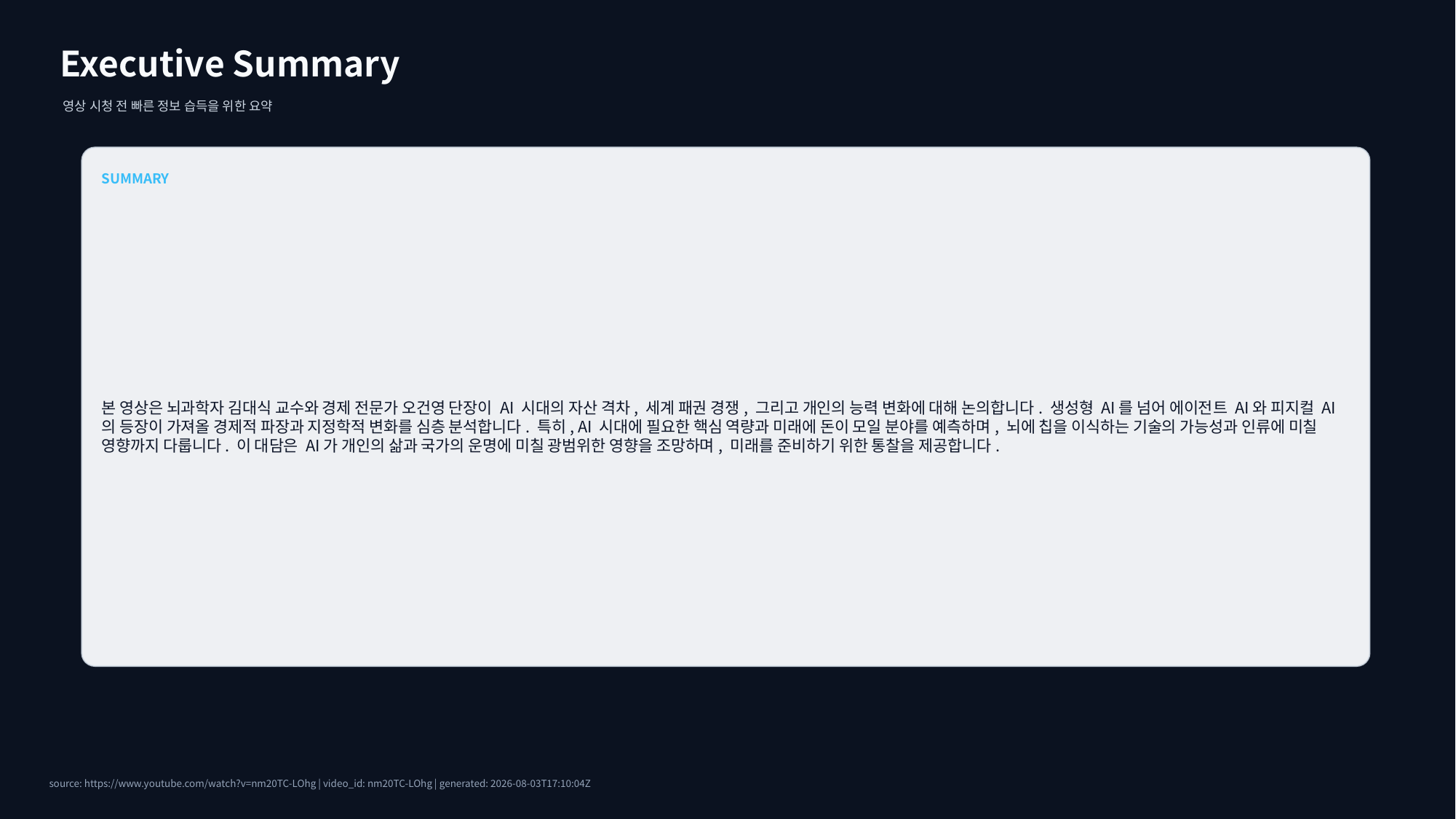

Executive Summary
영상 시청 전 빠른 정보 습득을 위한 요약

SUMMARY
본 영상은 뇌과학자 김대식 교수와 경제 전문가 오건영 단장이 AI 시대의 자산 격차, 세계 패권 경쟁, 그리고 개인의 능력 변화에 대해 논의합니다. 생성형 AI를 넘어 에이전트 AI와 피지컬 AI의 등장이 가져올 경제적 파장과 지정학적 변화를 심층 분석합니다. 특히, AI 시대에 필요한 핵심 역량과 미래에 돈이 모일 분야를 예측하며, 뇌에 칩을 이식하는 기술의 가능성과 인류에 미칠 영향까지 다룹니다. 이 대담은 AI가 개인의 삶과 국가의 운명에 미칠 광범위한 영향을 조망하며, 미래를 준비하기 위한 통찰을 제공합니다.
source: https://www.youtube.com/watch?v=nm20TC-LOhg | video_id: nm20TC-LOhg | generated: 2026-08-03T17:10:04Z